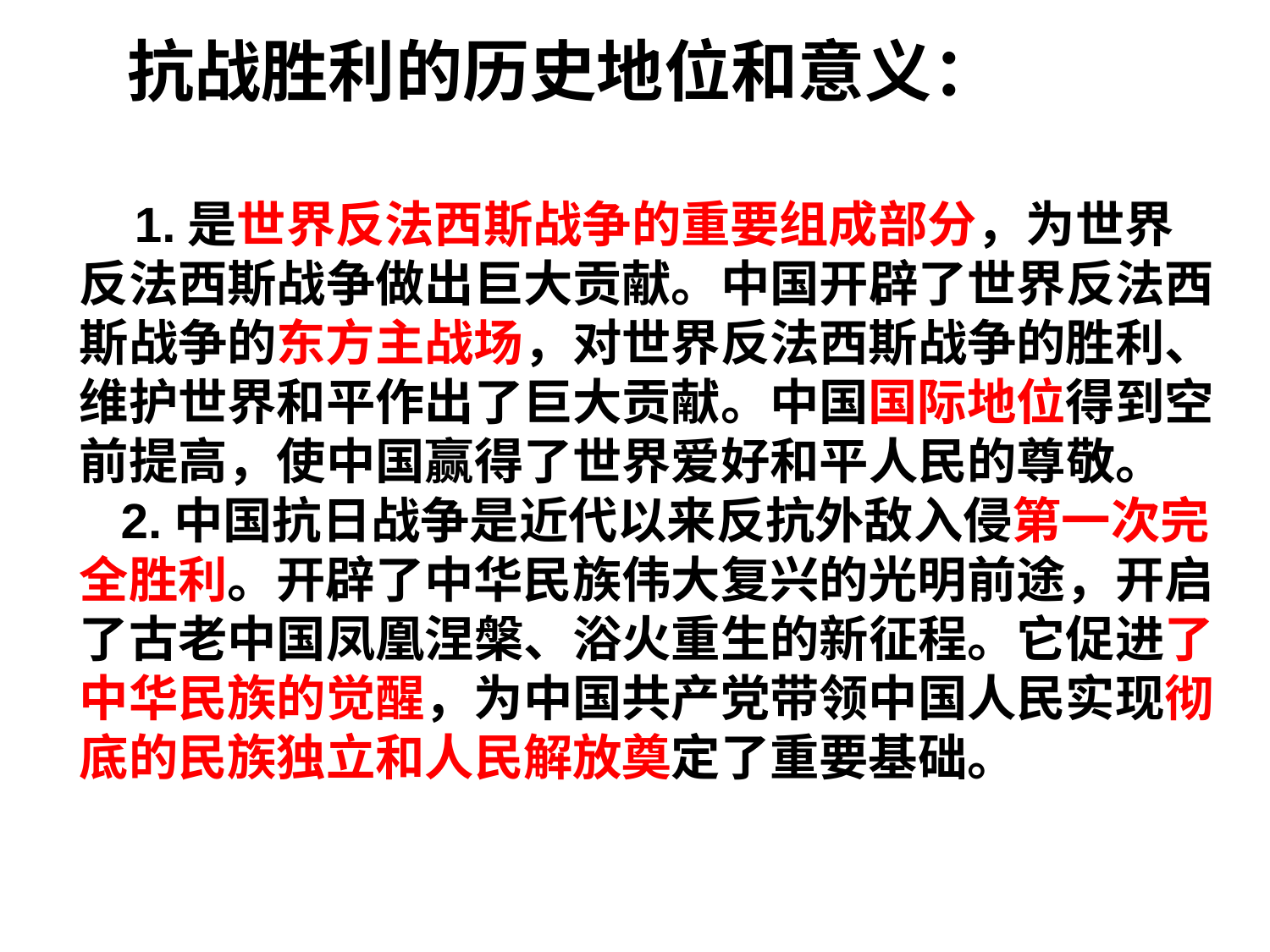

抗战胜利的历史地位和意义：

    1.是世界反法西斯战争的重要组成部分，为世界反法西斯战争做出巨大贡献。中国开辟了世界反法西斯战争的东方主战场，对世界反法西斯战争的胜利、维护世界和平作出了巨大贡献。中国国际地位得到空前提高，使中国赢得了世界爱好和平人民的尊敬。
   2.中国抗日战争是近代以来反抗外敌入侵第一次完全胜利。开辟了中华民族伟大复兴的光明前途，开启了古老中国凤凰涅槃、浴火重生的新征程。它促进了中华民族的觉醒，为中国共产党带领中国人民实现彻底的民族独立和人民解放奠定了重要基础。